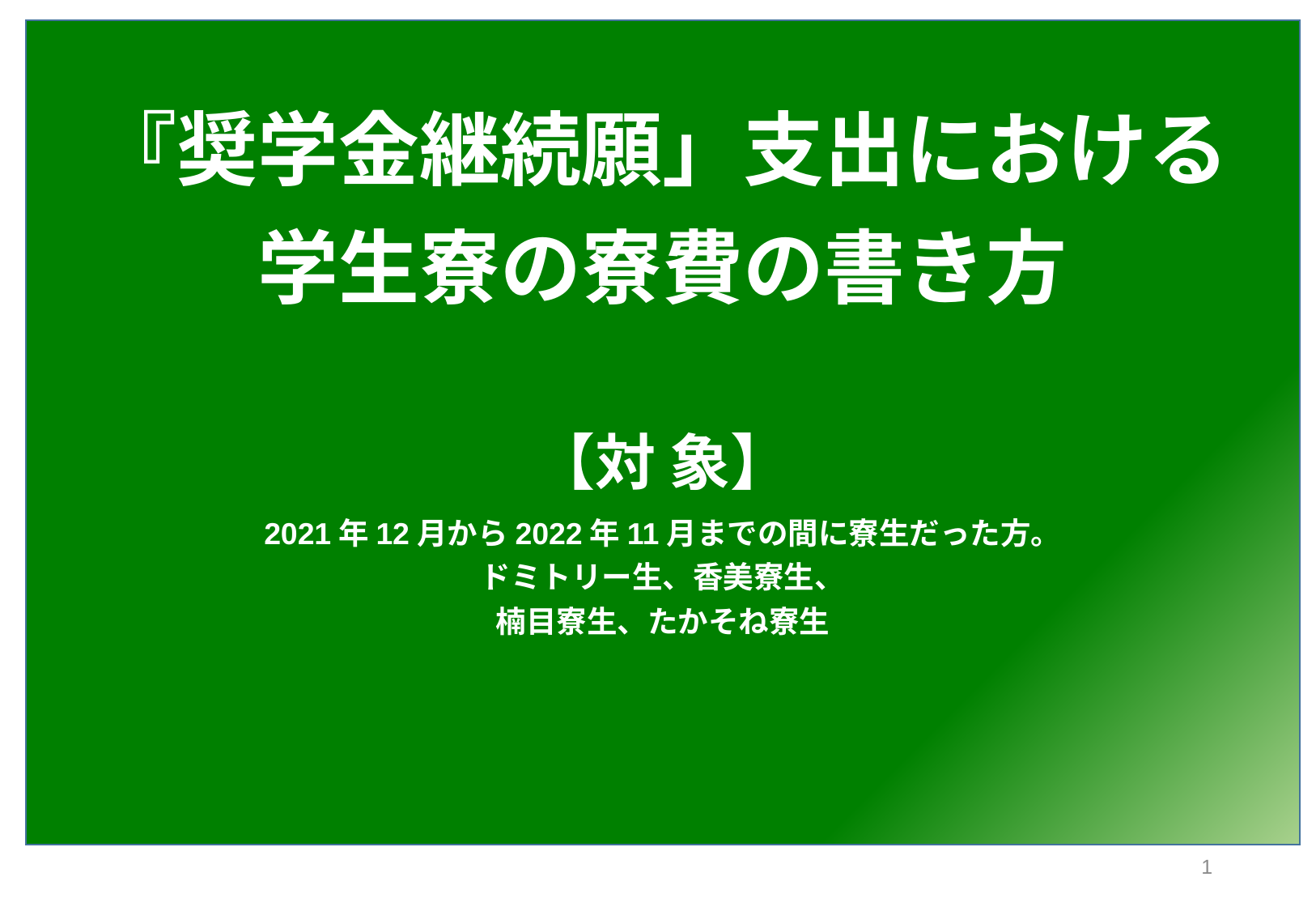

『奨学金継続願」支出における
学生寮の寮費の書き方

【対 象】
2021年12月から2022年11月までの間に寮生だった方。
ドミトリー生、香美寮生、
楠目寮生、たかそね寮生

1